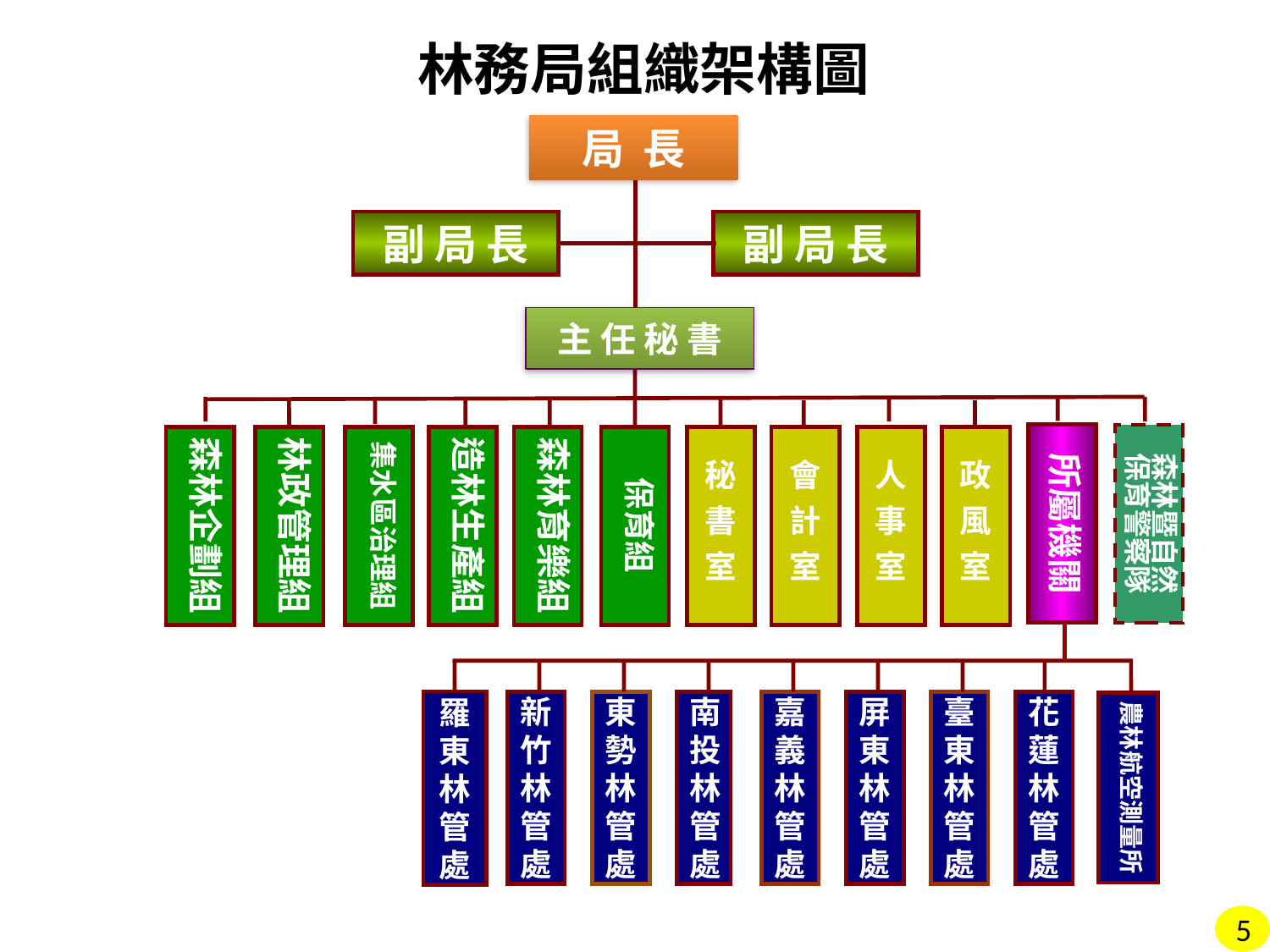

林務局組織架構圖
局  長

副 局 長
副 局 長

主 任 秘 書

所屬機關
森林暨自然
保育警察隊
森林企劃組
林政管理組
集水區治理組
造林生產組
森林育樂組
保育組
秘

書

室
會

計

室
人

事

室
政

風

室

羅
東
林
管
處
新
竹
林
管
處
東
勢
林
管
處
南
投
林
管
處
嘉
義
林
管
處
屏
東
林
管
處
臺
東
林
管
處
花
蓮
林
管
處
農林航空測量所
5